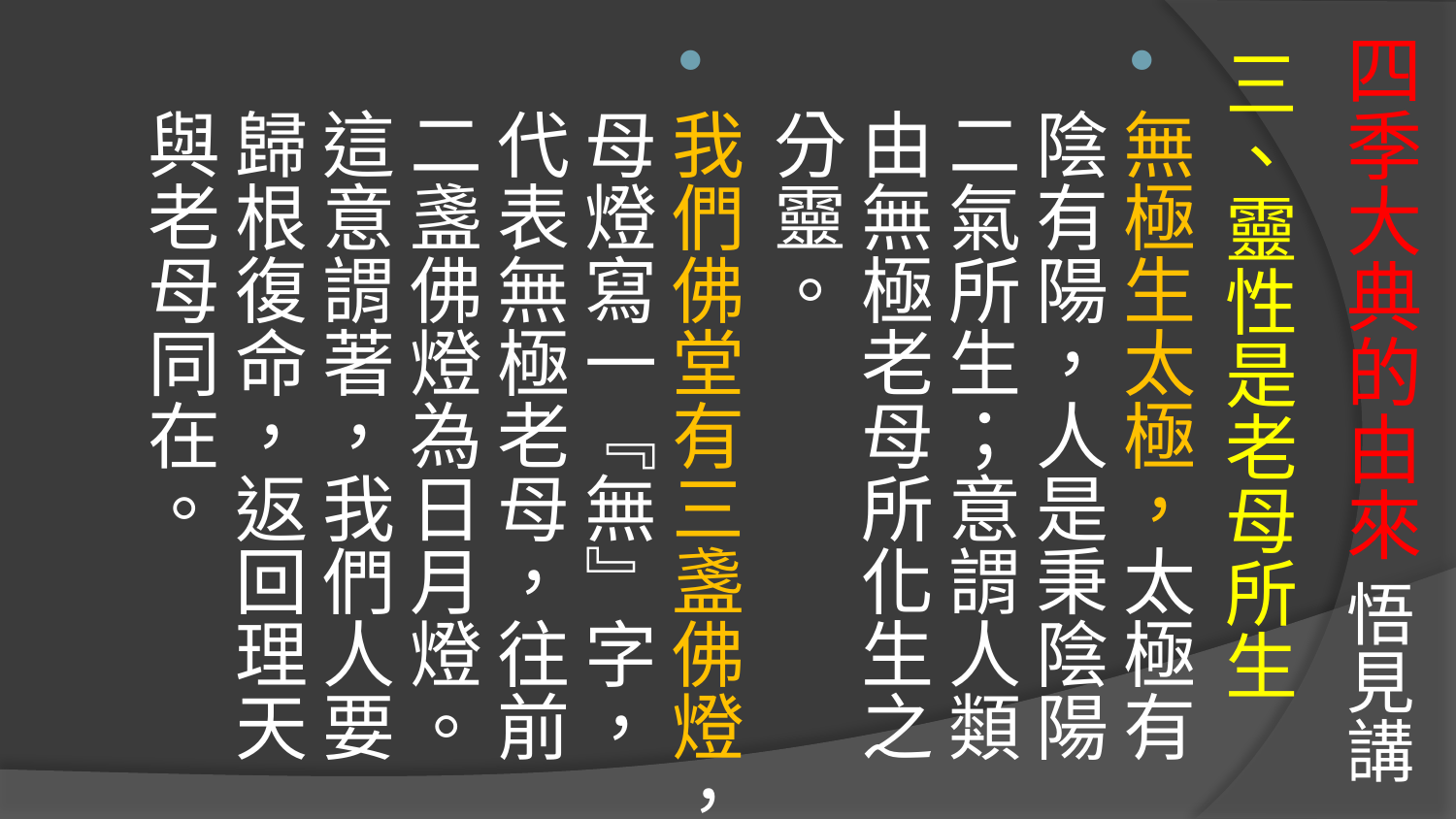

# 四季大典的由來 悟見講
三、靈性是老母所生
無極生太極，太極有陰有陽，人是秉陰陽二氣所生；意謂人類由無極老母所化生之分靈。
我們佛堂有三盞佛燈，母燈寫一『無』字，代表無極老母，往前二盞佛燈為日月燈。這意謂著，我們人要歸根復命，返回理天與老母同在。